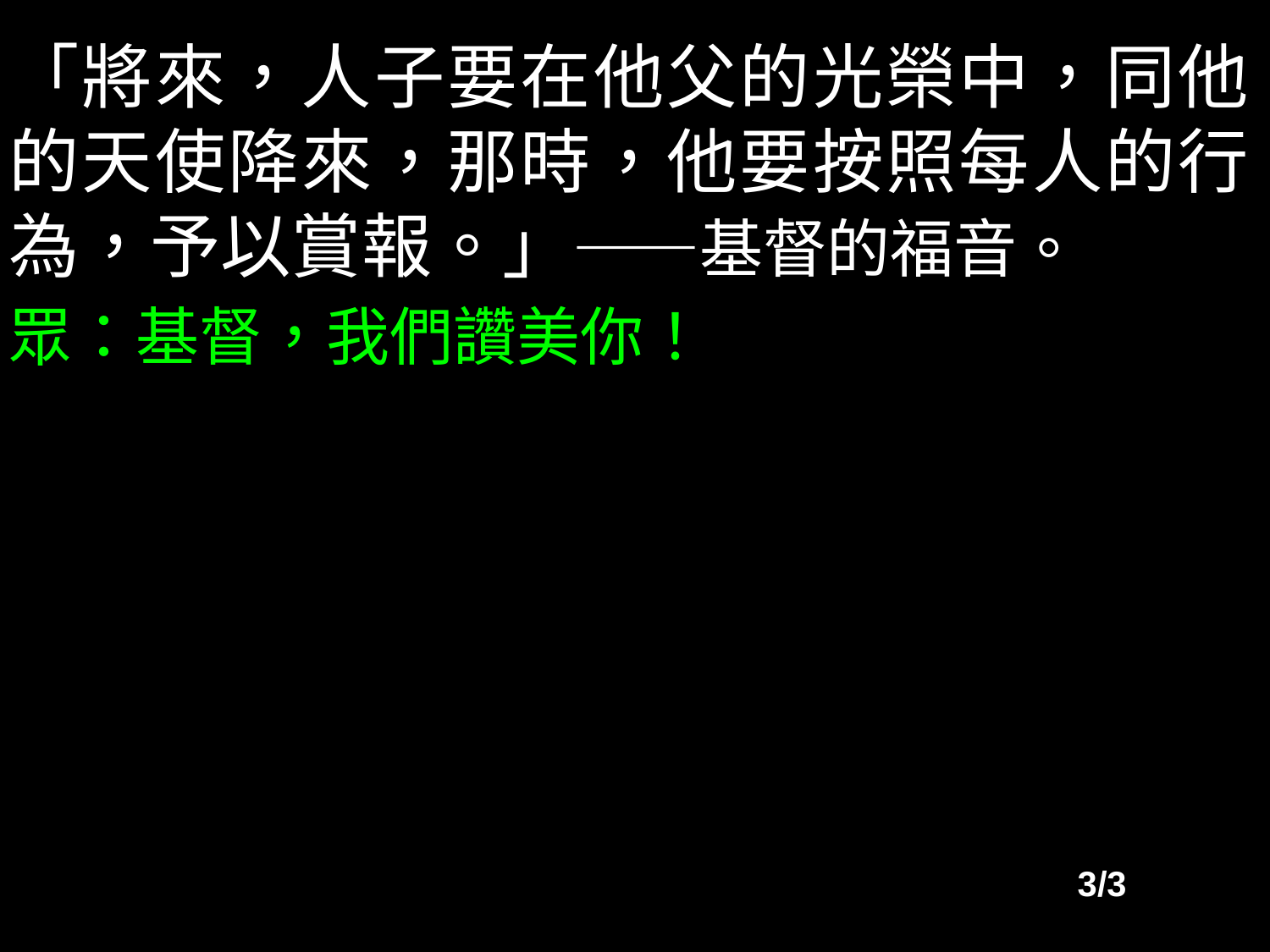

「將來，人子要在他父的光榮中，同他的天使降來，那時，他要按照每人的行為，予以賞報。」——基督的福音。
眾：基督，我們讚美你！

3/3